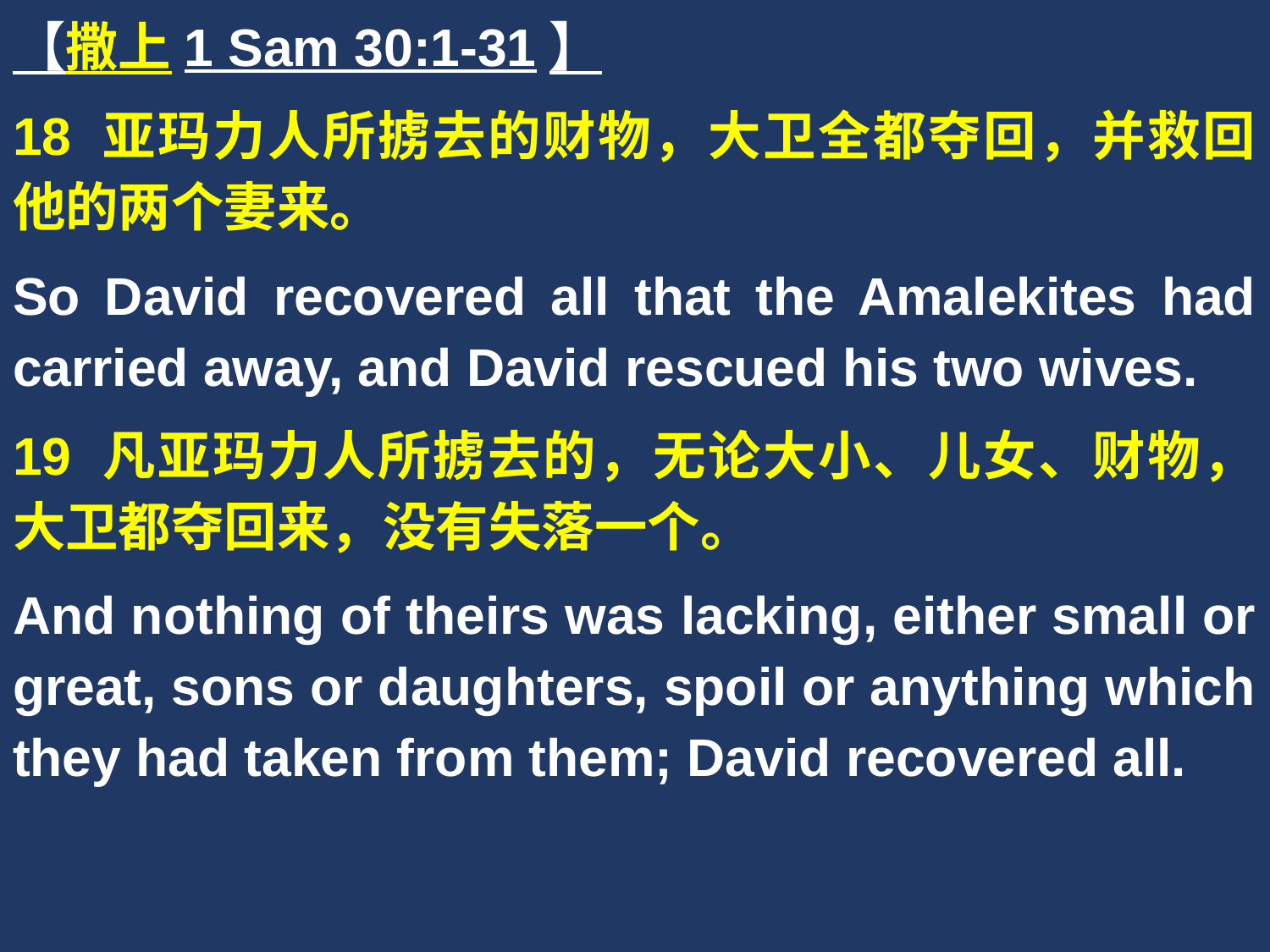

【撒上1 Sam 30:1-31】
18 亚玛力人所掳去的财物，大卫全都夺回，并救回他的两个妻来。
So David recovered all that the Amalekites had carried away, and David rescued his two wives.
19 凡亚玛力人所掳去的，无论大小、儿女、财物，大卫都夺回来，没有失落一个。
And nothing of theirs was lacking, either small or great, sons or daughters, spoil or anything which they had taken from them; David recovered all.